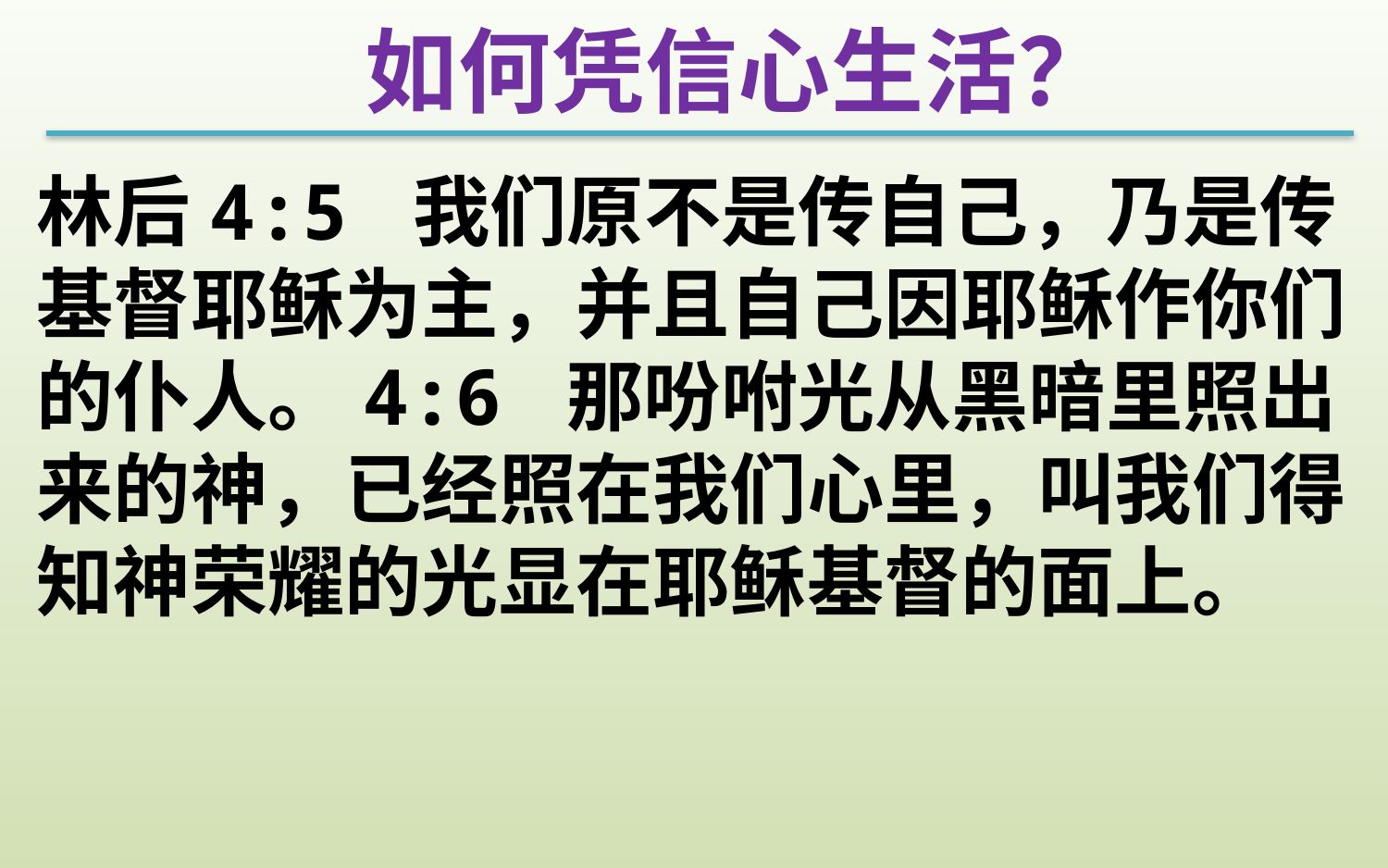

如何凭信心生活？
林后4:5 我们原不是传自己，乃是传基督耶稣为主，并且自己因耶稣作你们的仆人。4:6 那吩咐光从黑暗里照出来的神，已经照在我们心里，叫我们得知神荣耀的光显在耶稣基督的面上。